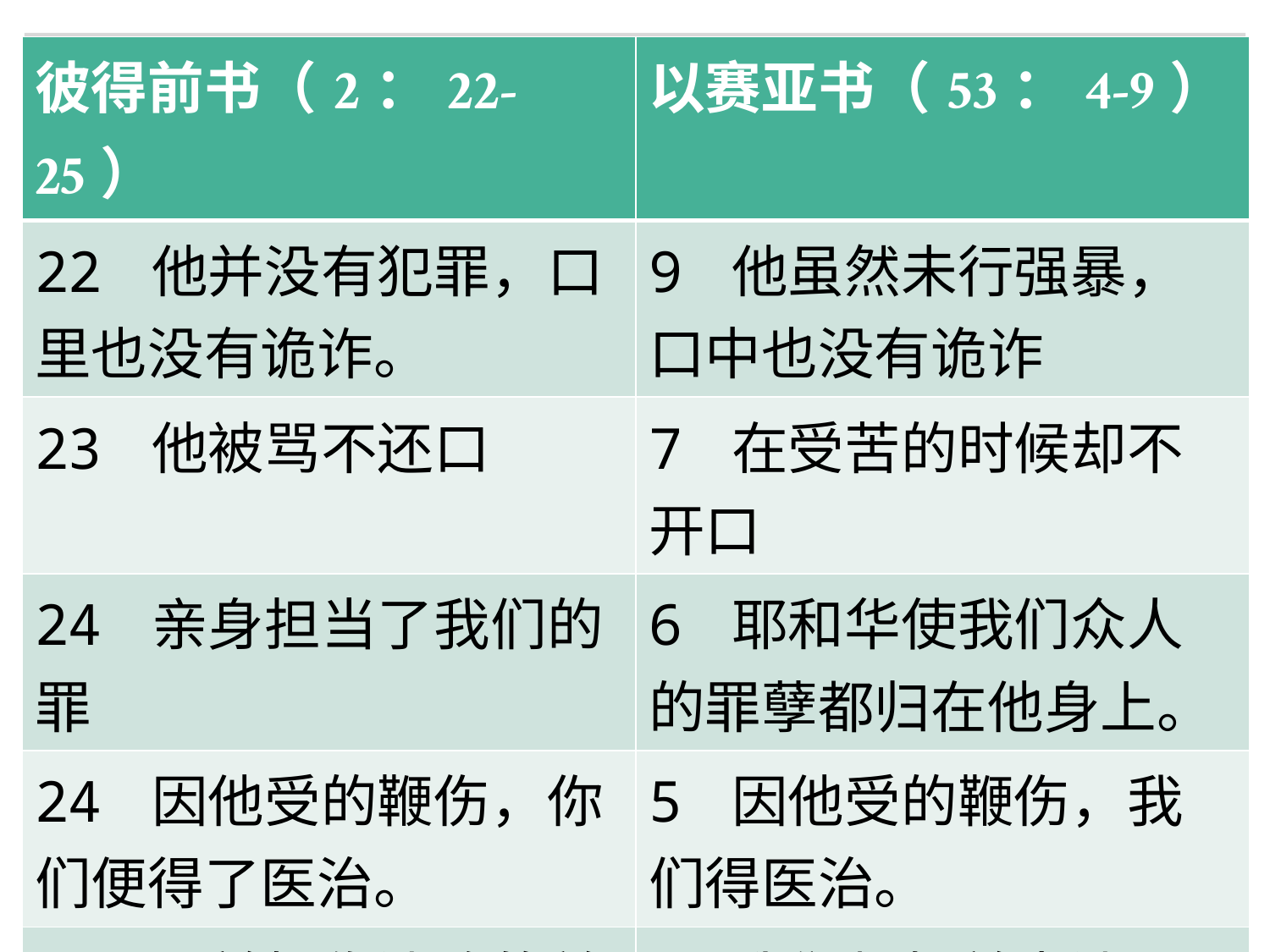

| 彼得前书（2：22-25） | 以赛亚书（53：4-9） |
| --- | --- |
| 22 他并没有犯罪，口里也没有诡诈。 | 9 他虽然未行强暴，口中也没有诡诈 |
| 23 他被骂不还口 | 7 在受苦的时候却不开口 |
| 24 亲身担当了我们的罪 | 6 耶和华使我们众人的罪孽都归在他身上。 |
| 24 因他受的鞭伤，你们便得了医治。 | 5 因他受的鞭伤，我们得医治。 |
| 25 从前好像迷路的羊 | 6 我们都如羊走迷 |